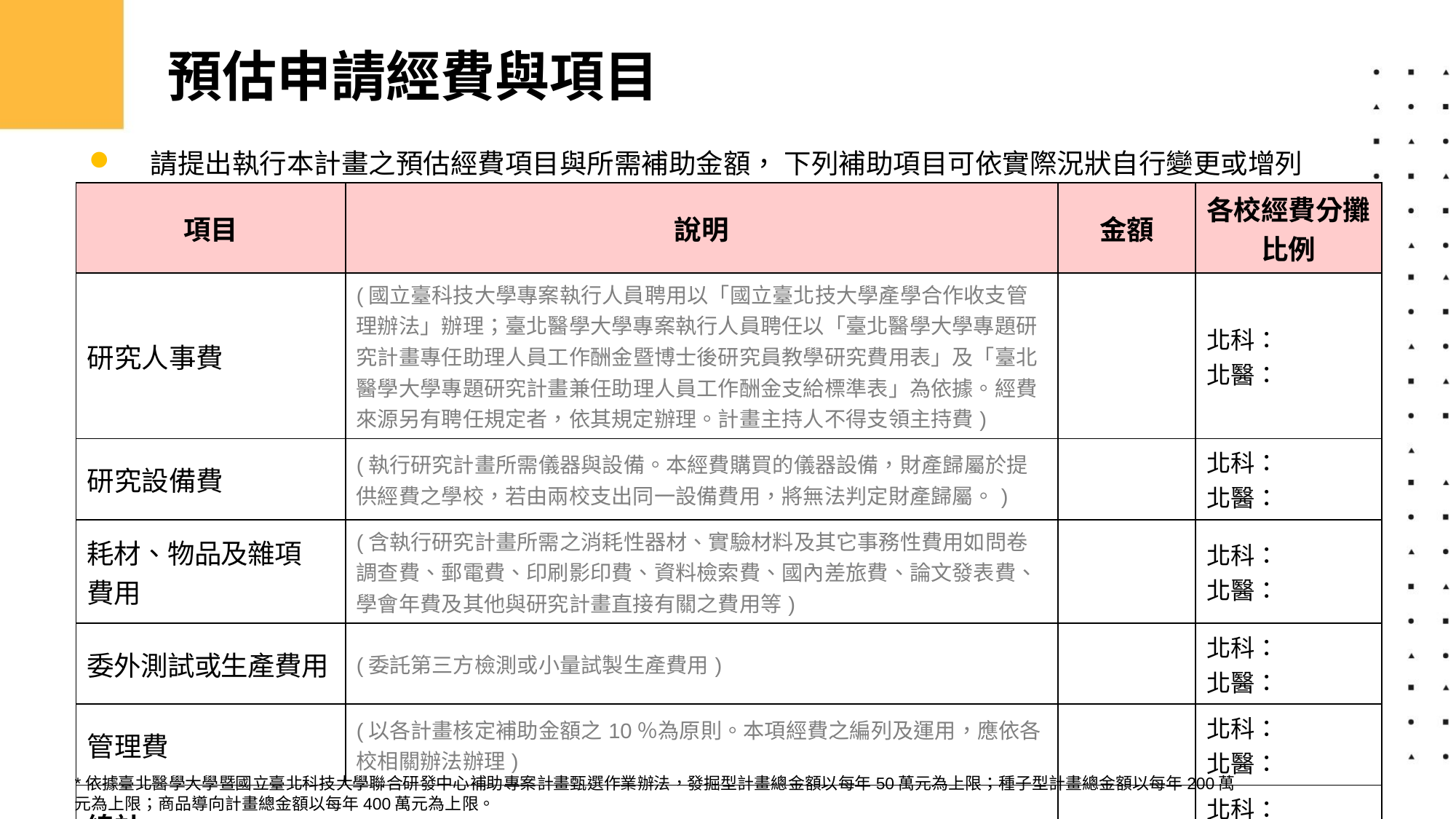

# 預估申請經費與項目
請提出執行本計畫之預估經費項目與所需補助金額， 下列補助項目可依實際況狀自行變更或增列
| 項目 | 說明 | 金額 | 各校經費分攤比例 |
| --- | --- | --- | --- |
| 研究人事費 | (國立臺科技大學專案執行人員聘用以「國立臺北技大學產學合作收支管理辦法」辦理；臺北醫學大學專案執行人員聘任以「臺北醫學大學專題研究計畫專任助理人員工作酬金暨博士後研究員教學研究費用表」及「臺北醫學大學專題研究計畫兼任助理人員工作酬金支給標準表」為依據。經費來源另有聘任規定者，依其規定辦理。計畫主持人不得支領主持費) |  | 北科： 北醫： |
| 研究設備費 | (執行研究計畫所需儀器與設備。本經費購買的儀器設備，財產歸屬於提供經費之學校，若由兩校支出同一設備費用，將無法判定財產歸屬。) |  | 北科： 北醫： |
| 耗材、物品及雜項 費用 | (含執行研究計畫所需之消耗性器材、實驗材料及其它事務性費用如問卷調查費、郵電費、印刷影印費、資料檢索費、國內差旅費、論文發表費、學會年費及其他與研究計畫直接有關之費用等) |  | 北科： 北醫： |
| 委外測試或生產費用 | (委託第三方檢測或小量試製生產費用) |  | 北科： 北醫： |
| 管理費 | (以各計畫核定補助金額之10％為原則。本項經費之編列及運用，應依各校相關辦法辦理) |  | 北科： 北醫： |
| 總計 |  |  | 北科： 北醫： |
14
*依據臺北醫學大學暨國立臺北科技大學聯合研發中心補助專案計畫甄選作業辦法，發掘型計畫總金額以每年50萬元為上限；種子型計畫總金額以每年200萬元為上限；商品導向計畫總金額以每年400萬元為上限。